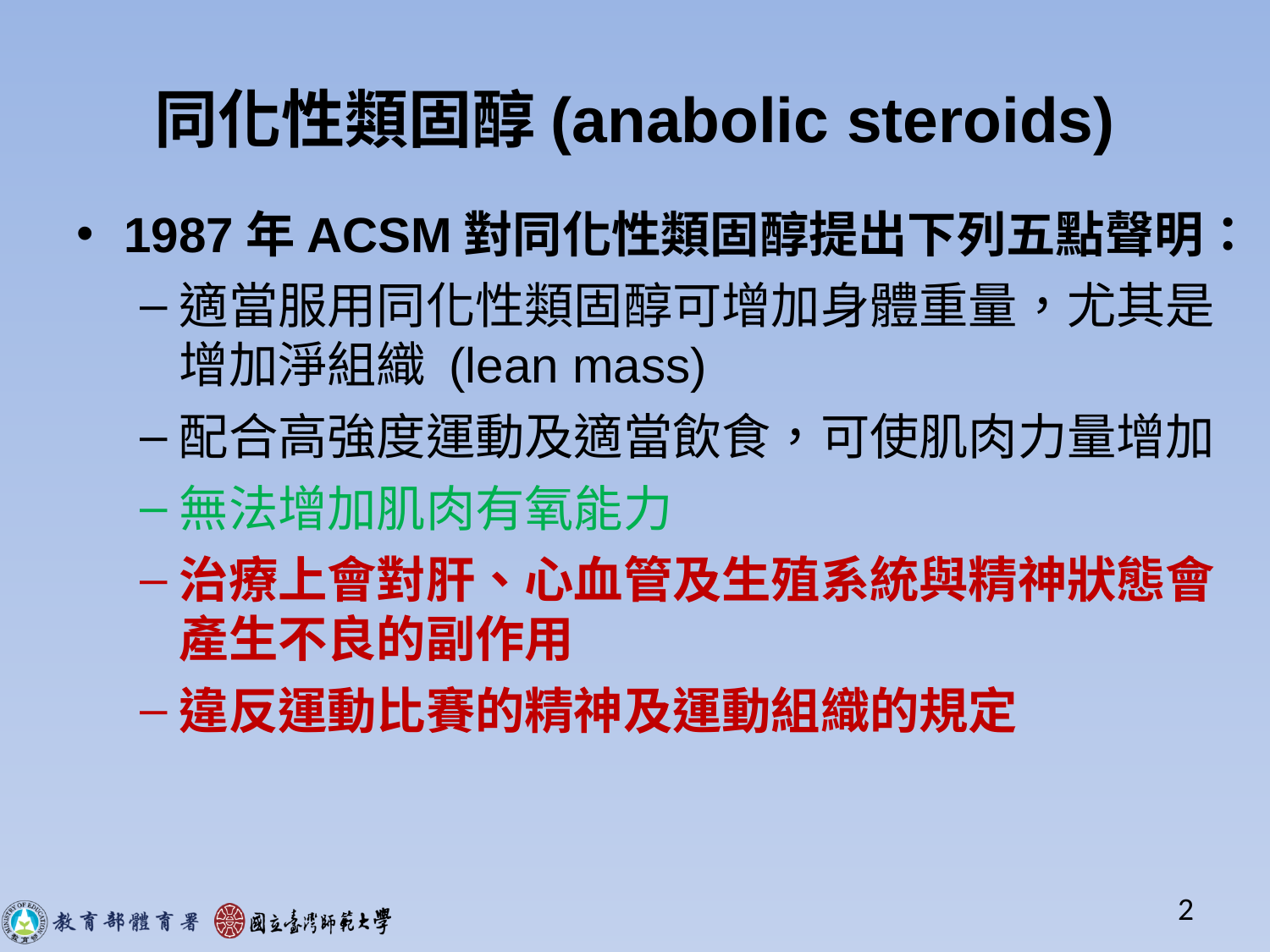

# 同化性類固醇(anabolic steroids)
1987年ACSM對同化性類固醇提出下列五點聲明：
適當服用同化性類固醇可增加身體重量，尤其是增加淨組織 (lean mass)
配合高強度運動及適當飲食，可使肌肉力量增加
無法增加肌肉有氧能力
治療上會對肝、心血管及生殖系統與精神狀態會產生不良的副作用
違反運動比賽的精神及運動組織的規定

2